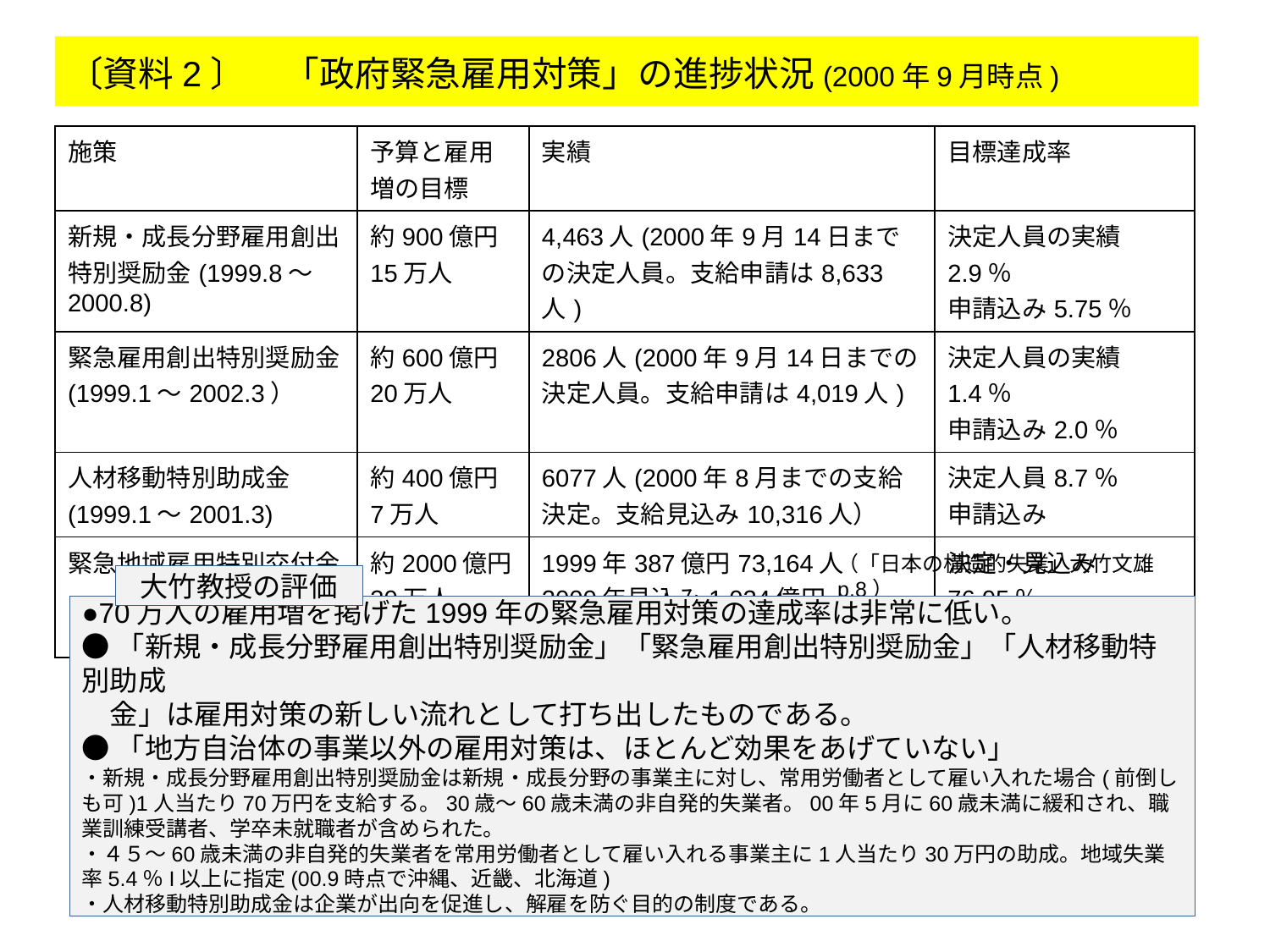

# 〔資料2〕　「政府緊急雇用対策」の進捗状況(2000年9月時点)
| 施策 | 予算と雇用増の目標 | 実績 | 目標達成率 |
| --- | --- | --- | --- |
| 新規・成長分野雇用創出特別奨励金(1999.8～2000.8) | 約900億円 15万人 | 4,463人(2000年9月14日までの決定人員。支給申請は8,633人) | 決定人員の実績2.9％　　 申請込み5.75％ |
| 緊急雇用創出特別奨励金(1999.1～2002.3） | 約600億円 20万人 | 2806人(2000年9月14日までの決定人員。支給申請は4,019人) | 決定人員の実績1.4％ 申請込み2.0％ |
| 人材移動特別助成金(1999.1～2001.3) | 約400億円 7万人 | 6077人(2000年8月までの支給決定。支給見込み10,316人） | 決定人員8.7％ 申請込み |
| 緊急地域雇用特別交付金 | 約2000億円 30万人 | 1999年387億円73,164人 2000年見込み1,024億円155,000人 | 決定・見込み76.05％ |

（「日本の構造的失業」大竹文雄 p.8）
大竹教授の評価
●70万人の雇用増を掲げた1999年の緊急雇用対策の達成率は非常に低い。
●「新規・成長分野雇用創出特別奨励金」「緊急雇用創出特別奨励金」「人材移動特別助成
　金」は雇用対策の新しい流れとして打ち出したものである。
●「地方自治体の事業以外の雇用対策は、ほとんど効果をあげていない」
・新規・成長分野雇用創出特別奨励金は新規・成長分野の事業主に対し、常用労働者として雇い入れた場合(前倒しも可)1人当たり70万円を支給する。30歳～60歳未満の非自発的失業者。00年5月に60歳未満に緩和され、職業訓練受講者、学卒未就職者が含められた。
・４５～60歳未満の非自発的失業者を常用労働者として雇い入れる事業主に1人当たり30万円の助成。地域失業率5.4％I以上に指定(00.9時点で沖縄、近畿、北海道)
・人材移動特別助成金は企業が出向を促進し、解雇を防ぐ目的の制度である。